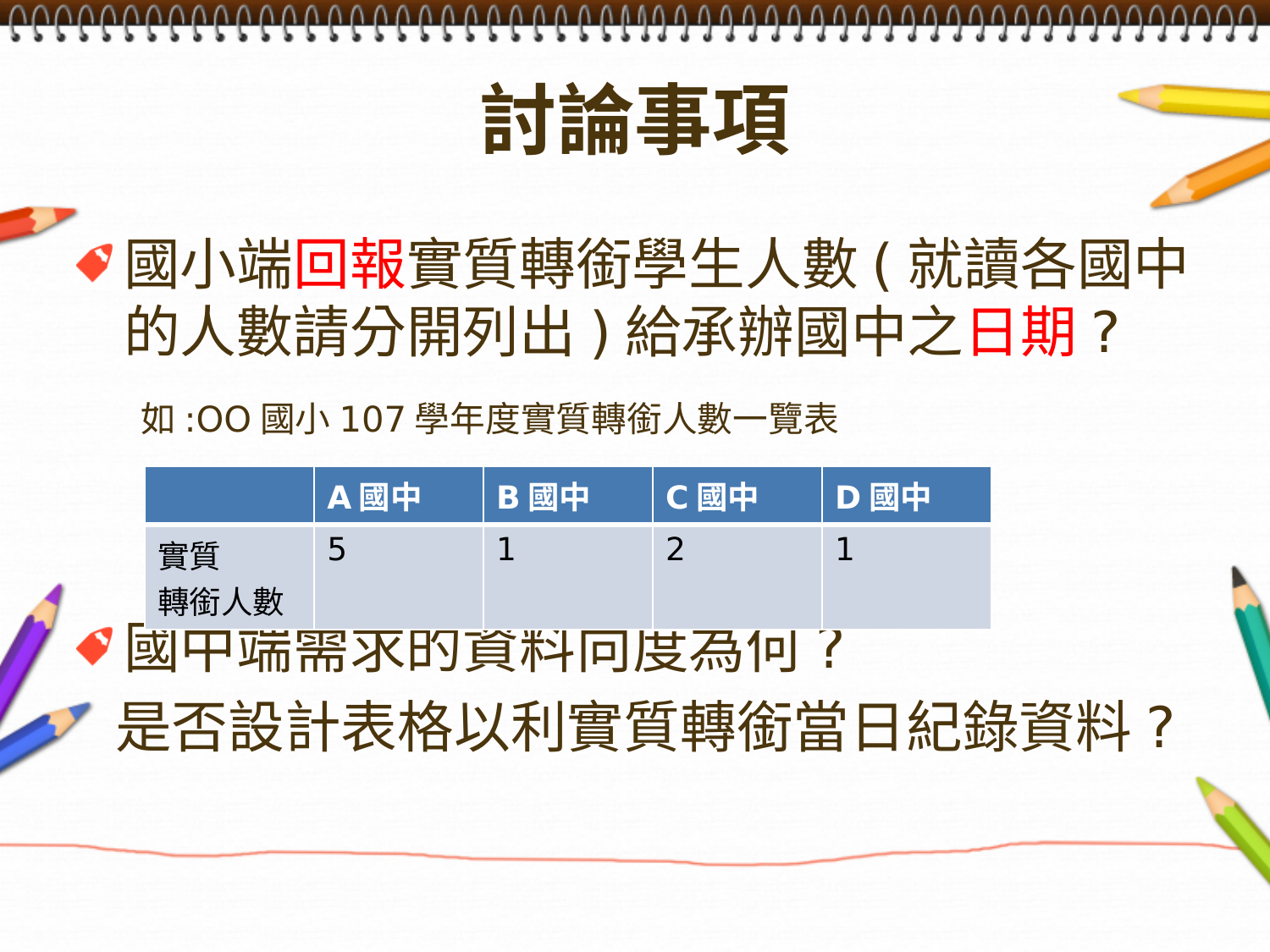

# 討論事項
國小端回報實質轉銜學生人數(就讀各國中的人數請分開列出)給承辦國中之日期?
    如:OO國小107學年度實質轉銜人數一覽表

國中端需求的資料向度為何?
  是否設計表格以利實質轉銜當日紀錄資料?

|  | A國中 | B國中 | C國中 | D國中 |
| --- | --- | --- | --- | --- |
| 實質 轉銜人數 | 5 | 1 | 2 | 1 |